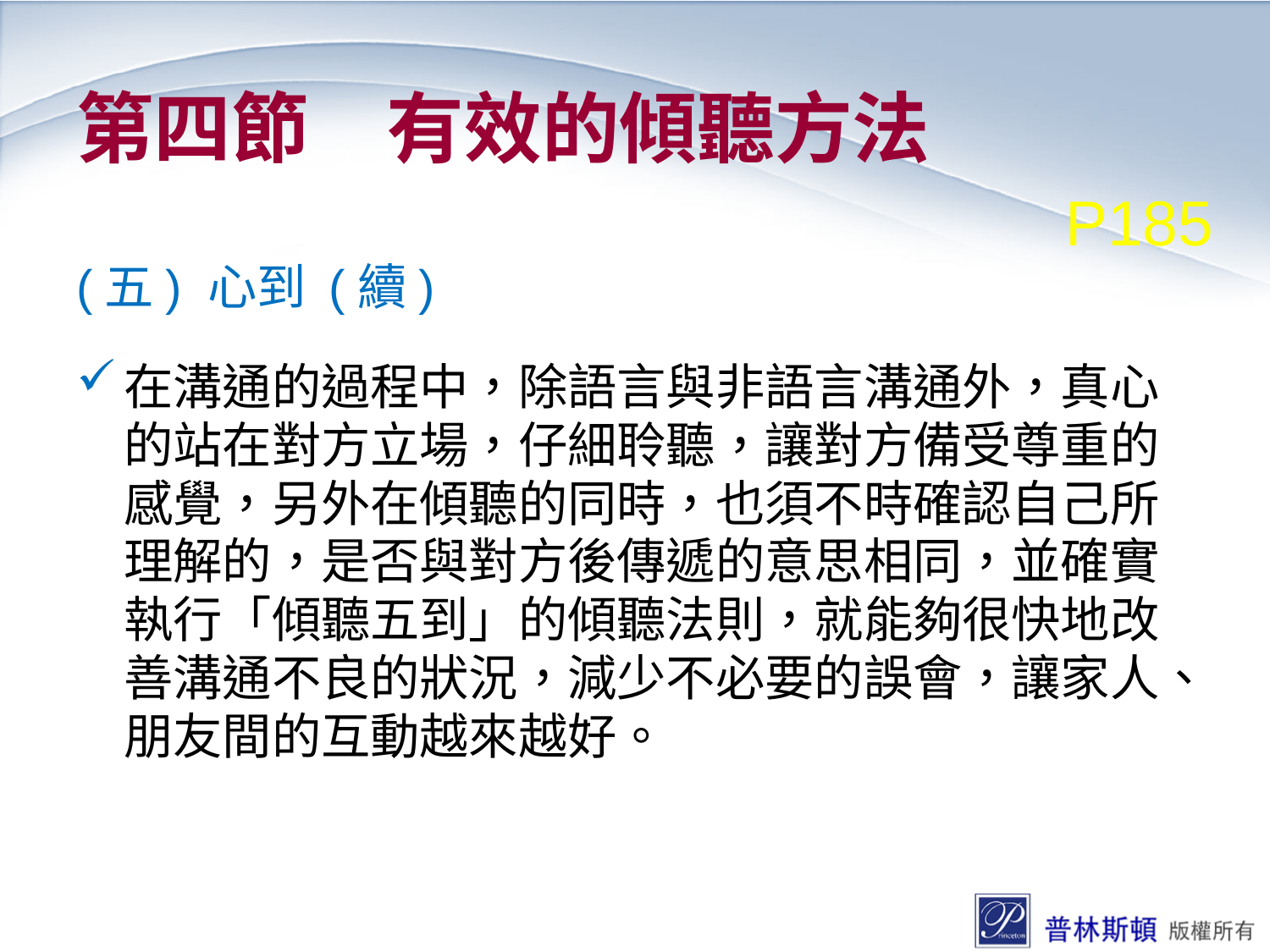

# 第四節　有效的傾聽方法
P185
(五) 心到 (續)
在溝通的過程中，除語言與非語言溝通外，真心的站在對方立場，仔細聆聽，讓對方備受尊重的感覺，另外在傾聽的同時，也須不時確認自己所理解的，是否與對方後傳遞的意思相同，並確實執行「傾聽五到」的傾聽法則，就能夠很快地改善溝通不良的狀況，減少不必要的誤會，讓家人、朋友間的互動越來越好。